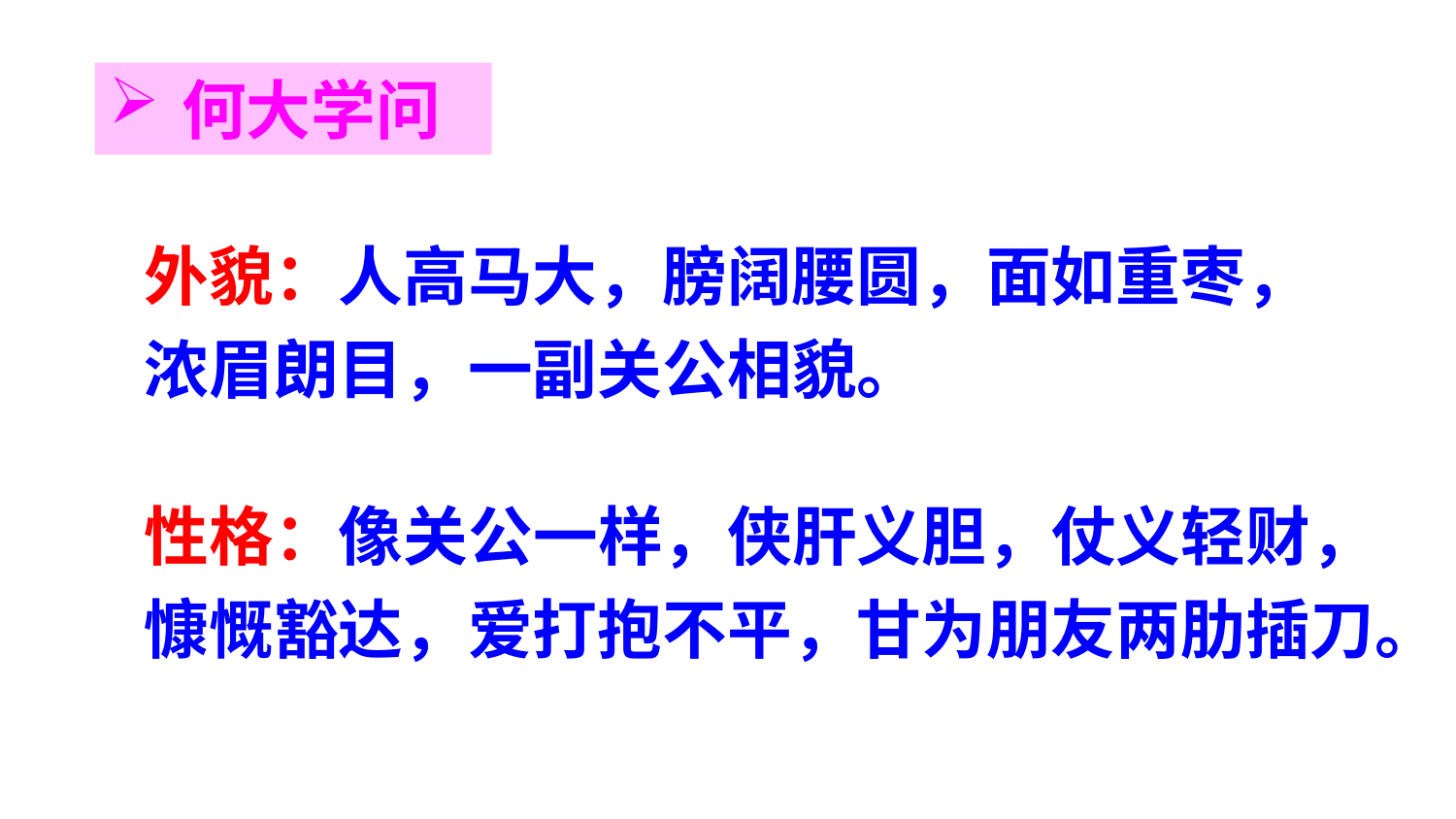

何大学问
外貌：人高马大，膀阔腰圆，面如重枣，浓眉朗目，一副关公相貌。
性格：像关公一样，侠肝义胆，仗义轻财，慷慨豁达，爱打抱不平，甘为朋友两肋插刀。